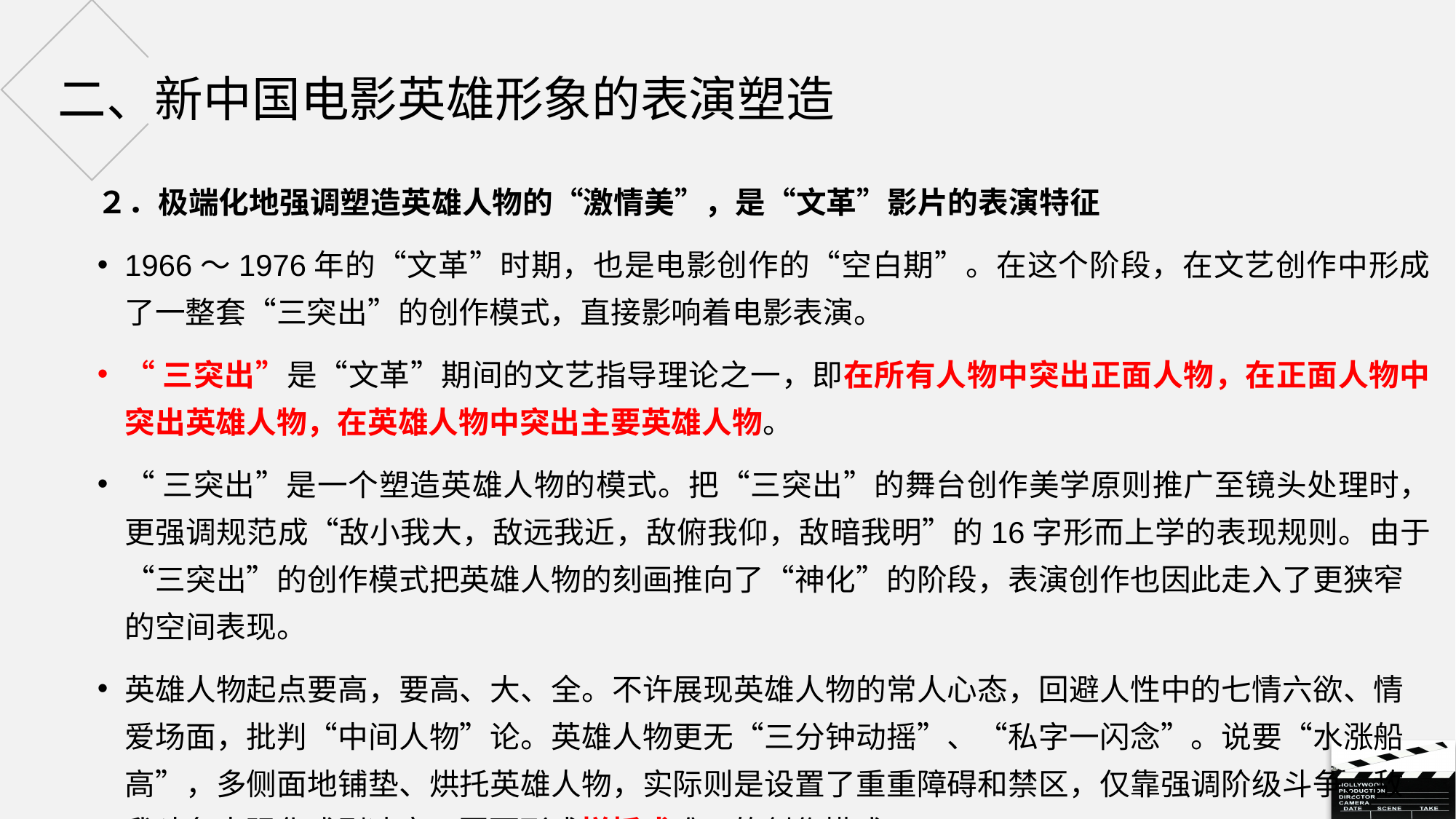

# 二、新中国电影英雄形象的表演塑造
２．极端化地强调塑造英雄人物的“激情美”，是“文革”影片的表演特征
1966～1976年的“文革”时期，也是电影创作的“空白期”。在这个阶段，在文艺创作中形成了一整套“三突出”的创作模式，直接影响着电影表演。
“三突出”是“文革”期间的文艺指导理论之一，即在所有人物中突出正面人物，在正面人物中突出英雄人物，在英雄人物中突出主要英雄人物。
“三突出”是一个塑造英雄人物的模式。把“三突出”的舞台创作美学原则推广至镜头处理时，更强调规范成“敌小我大，敌远我近，敌俯我仰，敌暗我明”的16字形而上学的表现规则。由于“三突出”的创作模式把英雄人物的刻画推向了“神化”的阶段，表演创作也因此走入了更狭窄的空间表现。
英雄人物起点要高，要高、大、全。不许展现英雄人物的常人心态，回避人性中的七情六欲、情爱场面，批判“中间人物”论。英雄人物更无“三分钟动摇”、“私字一闪念”。说要“水涨船高”，多侧面地铺垫、烘托英雄人物，实际则是设置了重重障碍和禁区，仅靠强调阶级斗争、敌我斗争来强化戏剧冲突，因而形成样板戏唯一的创作模式。